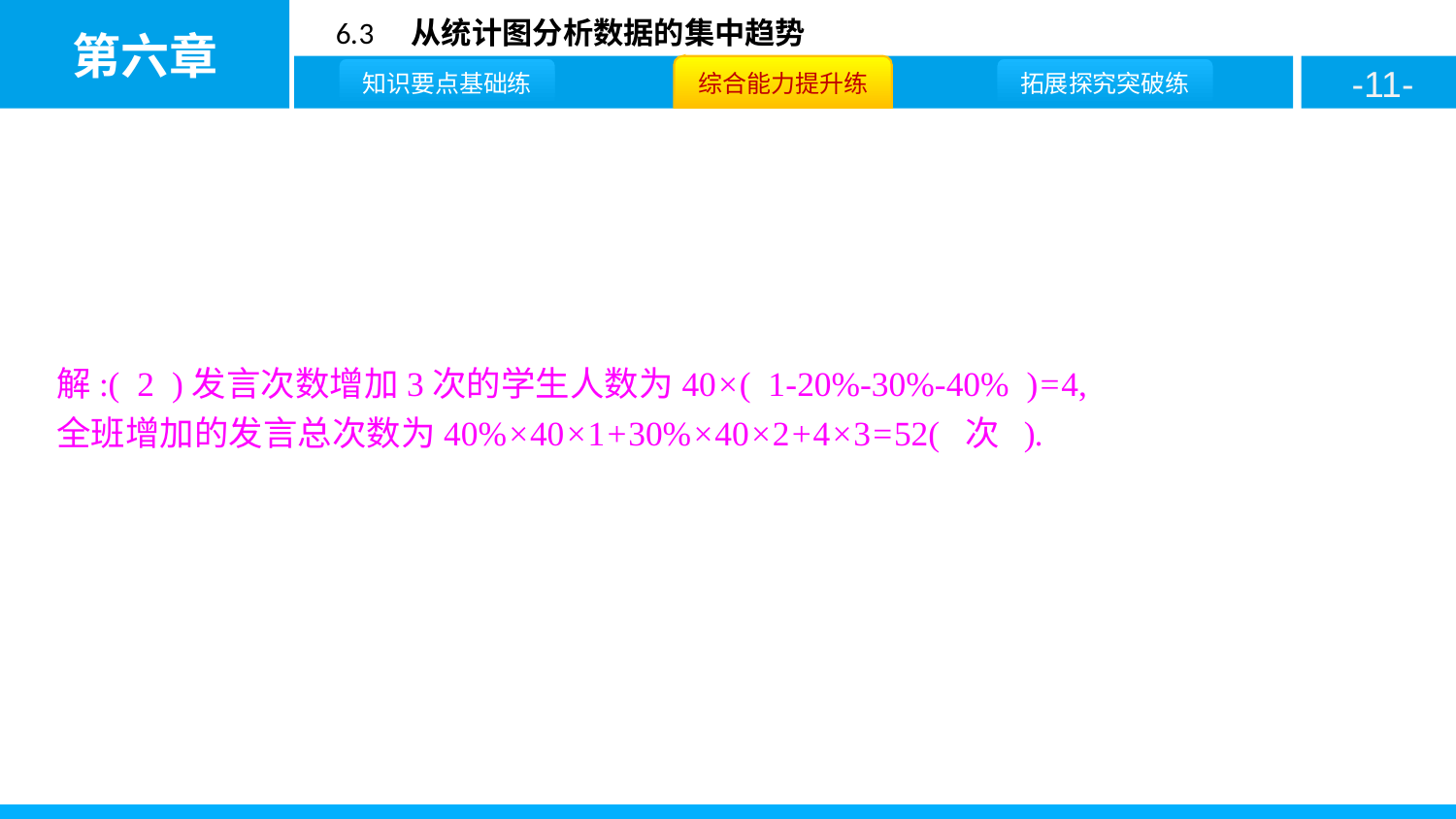

解:(  2  )发言次数增加3次的学生人数为40×(  1-20%-30%-40%  )=4,
全班增加的发言总次数为40%×40×1+30%×40×2+4×3=52(  次  ).